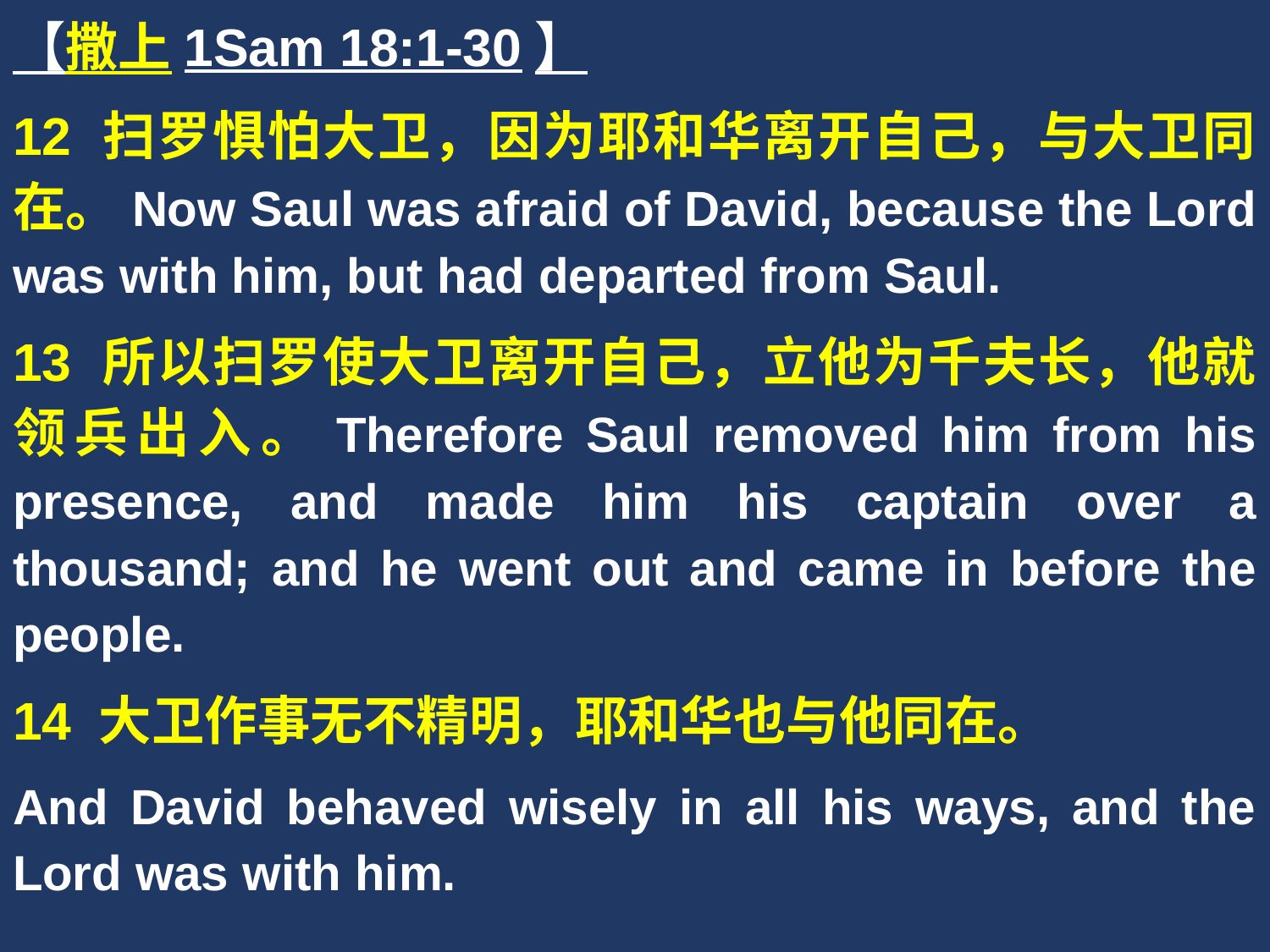

【撒上1Sam 18:1-30】
12 扫罗惧怕大卫，因为耶和华离开自己，与大卫同在。Now Saul was afraid of David, because the Lord was with him, but had departed from Saul.
13 所以扫罗使大卫离开自己，立他为千夫长，他就领兵出入。Therefore Saul removed him from his presence, and made him his captain over a thousand; and he went out and came in before the people.
14 大卫作事无不精明，耶和华也与他同在。
And David behaved wisely in all his ways, and the Lord was with him.